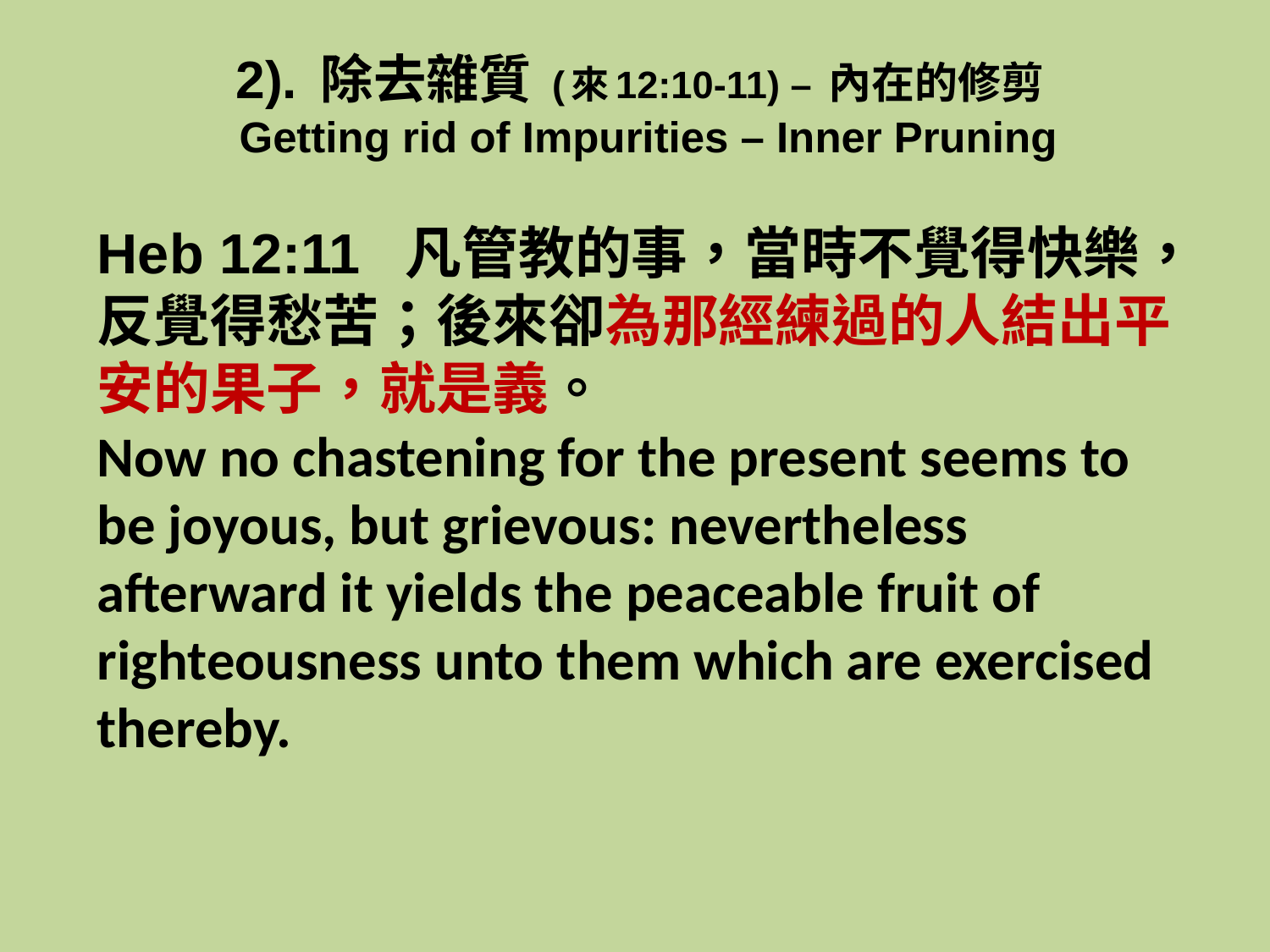

# 2). 除去雜質 (來12:10-11) – 內在的修剪 Getting rid of Impurities – Inner Pruning
Heb 12:11  凡管教的事，當時不覺得快樂，反覺得愁苦；後來卻為那經練過的人結出平安的果子，就是義。
Now no chastening for the present seems to be joyous, but grievous: nevertheless afterward it yields the peaceable fruit of righteousness unto them which are exercised thereby.